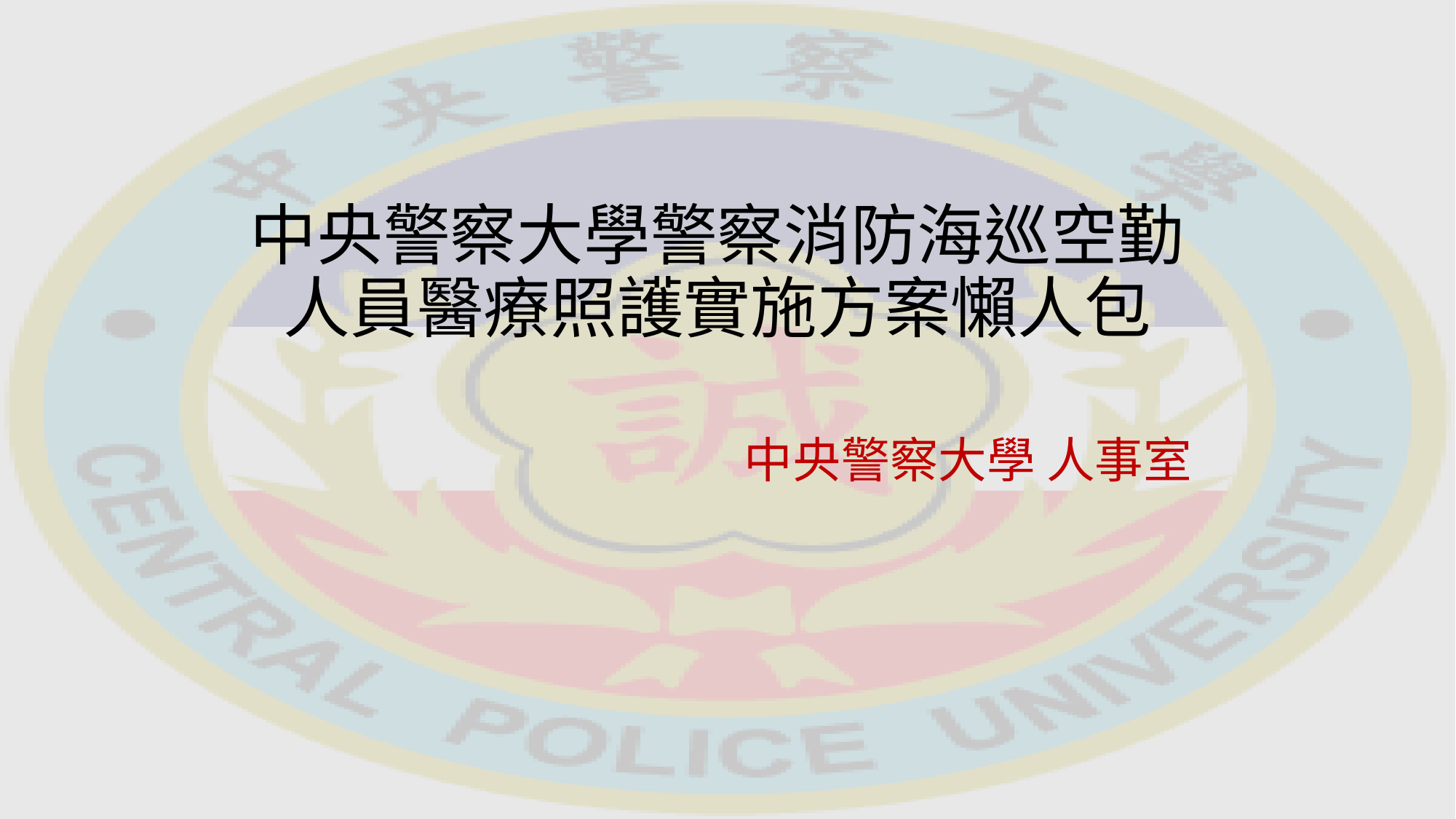

# 中央警察大學警察消防海巡空勤 人員醫療照護實施方案懶人包
中央警察大學 人事室